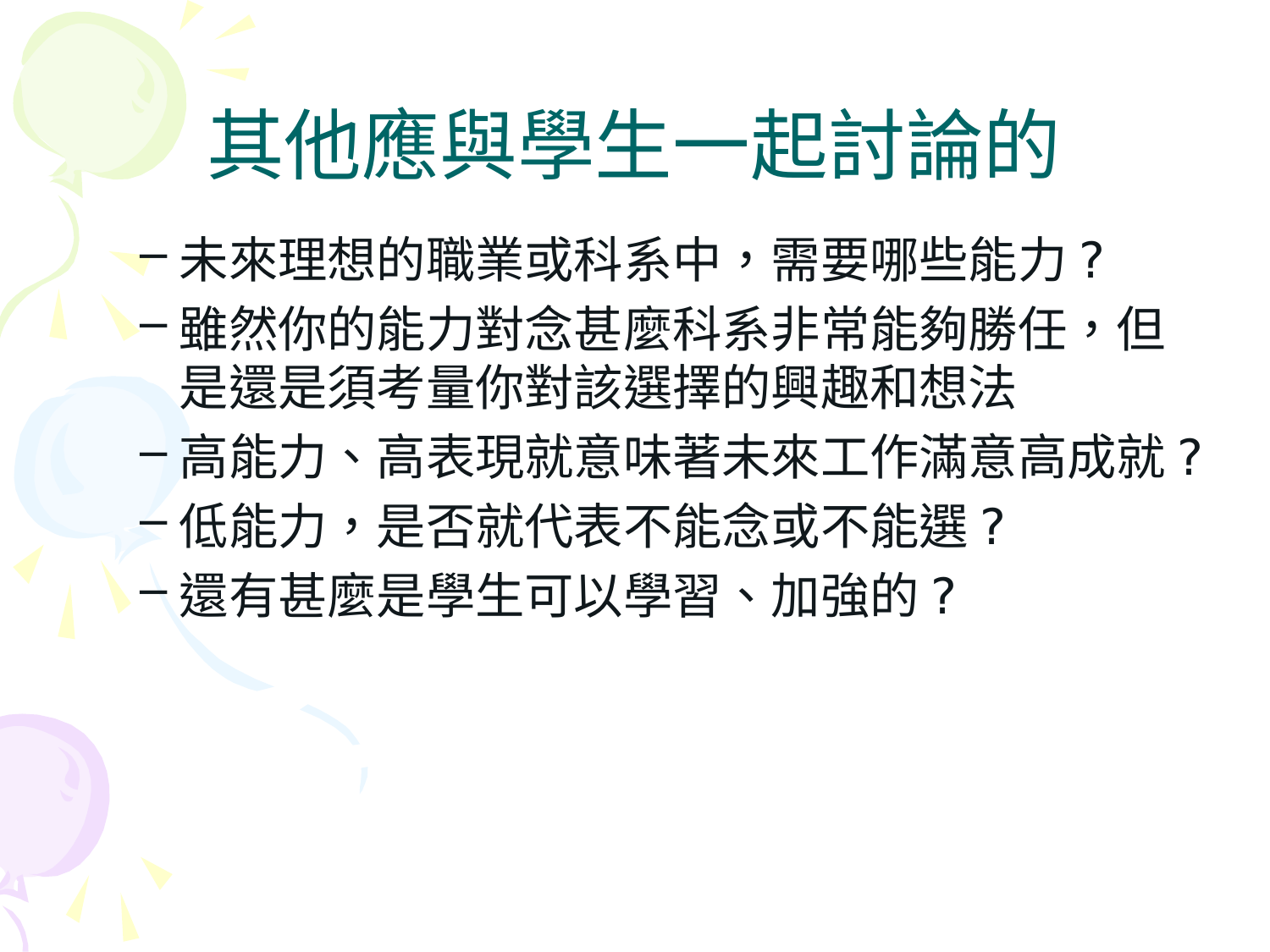

# 其他應與學生一起討論的
未來理想的職業或科系中，需要哪些能力?
雖然你的能力對念甚麼科系非常能夠勝任，但是還是須考量你對該選擇的興趣和想法
高能力、高表現就意味著未來工作滿意高成就?
低能力，是否就代表不能念或不能選?
還有甚麼是學生可以學習、加強的?